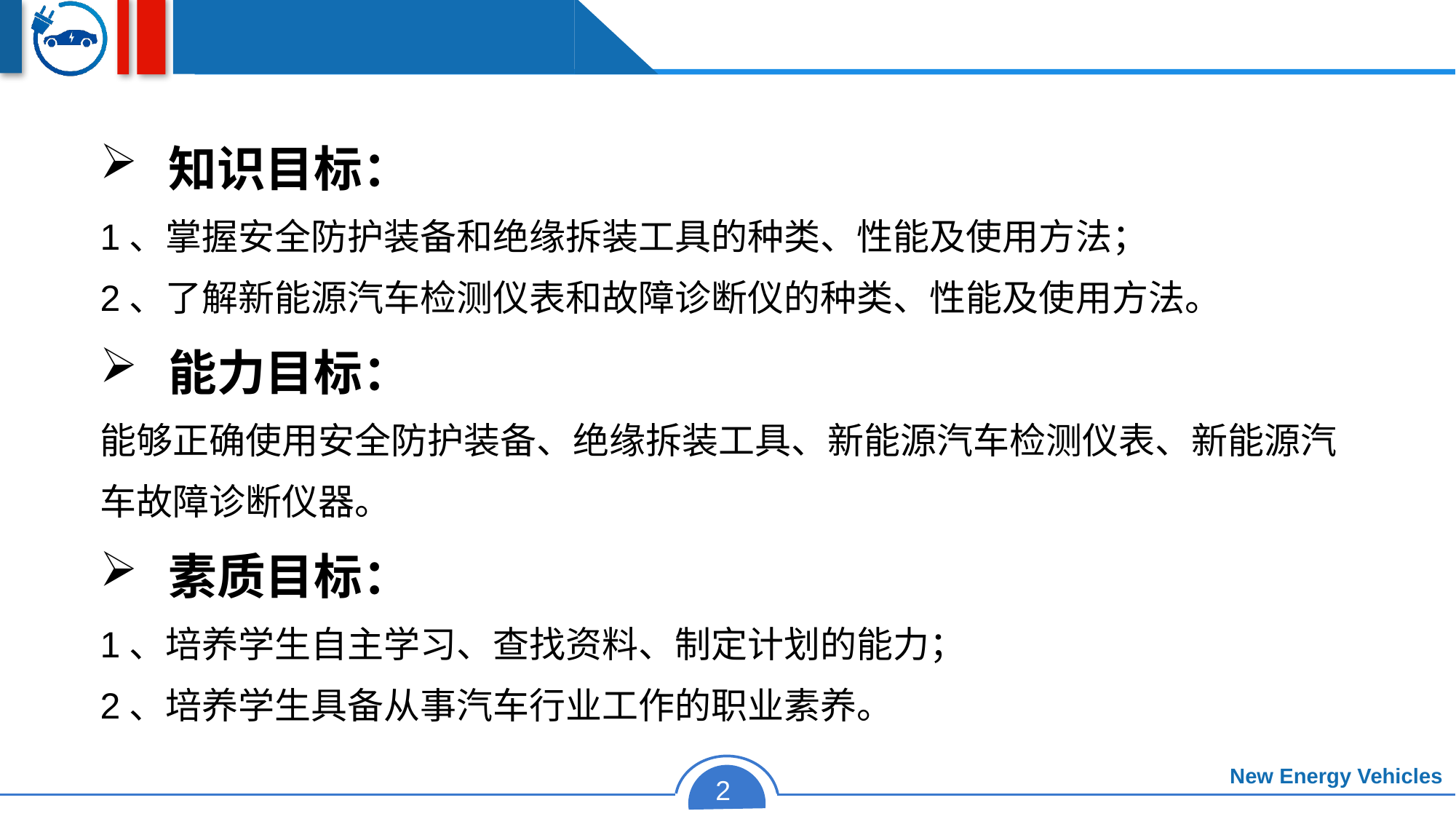

知识目标：
1、掌握安全防护装备和绝缘拆装工具的种类、性能及使用方法；
2、了解新能源汽车检测仪表和故障诊断仪的种类、性能及使用方法。
能力目标：
能够正确使用安全防护装备、绝缘拆装工具、新能源汽车检测仪表、新能源汽车故障诊断仪器。
素质目标：
1、培养学生自主学习、查找资料、制定计划的能力；
2、培养学生具备从事汽车行业工作的职业素养。